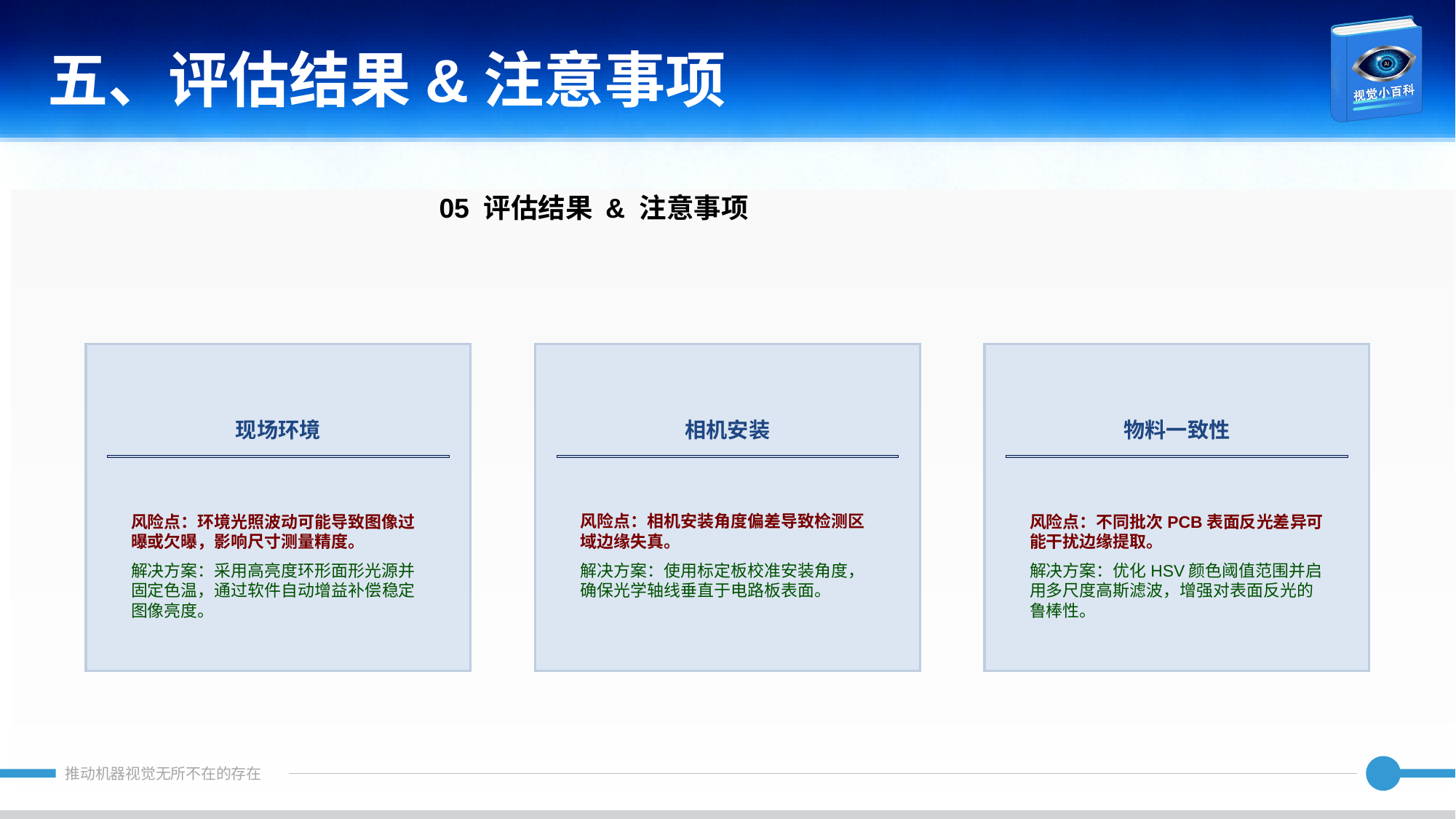

五、评估结果&注意事项

05 评估结果 & 注意事项

现场环境

相机安装

物料一致性

风险点：环境光照波动可能导致图像过曝或欠曝，影响尺寸测量精度。
解决方案：采用高亮度环形面形光源并固定色温，通过软件自动增益补偿稳定图像亮度。

风险点：相机安装角度偏差导致检测区域边缘失真。
解决方案：使用标定板校准安装角度，确保光学轴线垂直于电路板表面。

风险点：不同批次PCB表面反光差异可能干扰边缘提取。
解决方案：优化HSV颜色阈值范围并启用多尺度高斯滤波，增强对表面反光的鲁棒性。
10